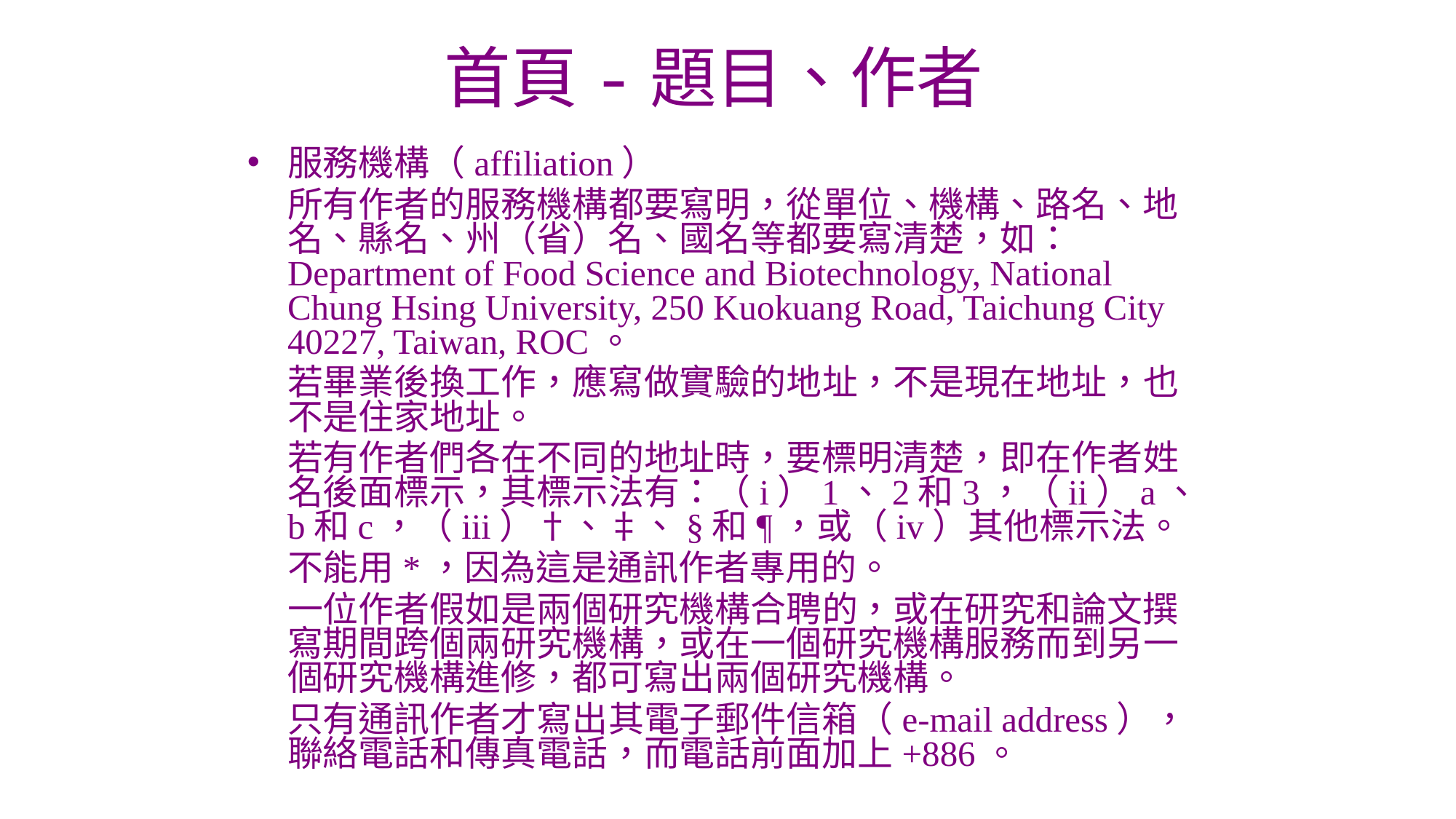

# 首頁-題目、作者
服務機構（affiliation）
	所有作者的服務機構都要寫明，從單位、機構、路名、地名、縣名、州（省）名、國名等都要寫清楚，如：Department of Food Science and Biotechnology, National Chung Hsing University, 250 Kuokuang Road, Taichung City 40227, Taiwan, ROC。
	若畢業後換工作，應寫做實驗的地址，不是現在地址，也不是住家地址。
	若有作者們各在不同的地址時，要標明清楚，即在作者姓名後面標示，其標示法有：（i）1、2和3，（ii）a、b和c，（iii）†、‡、§和¶，或（iv）其他標示法。
	不能用*，因為這是通訊作者專用的。
	一位作者假如是兩個研究機構合聘的，或在研究和論文撰寫期間跨個兩研究機構，或在一個研究機構服務而到另一個研究機構進修，都可寫出兩個研究機構。
	只有通訊作者才寫出其電子郵件信箱（e-mail address），聯絡電話和傳真電話，而電話前面加上+886。